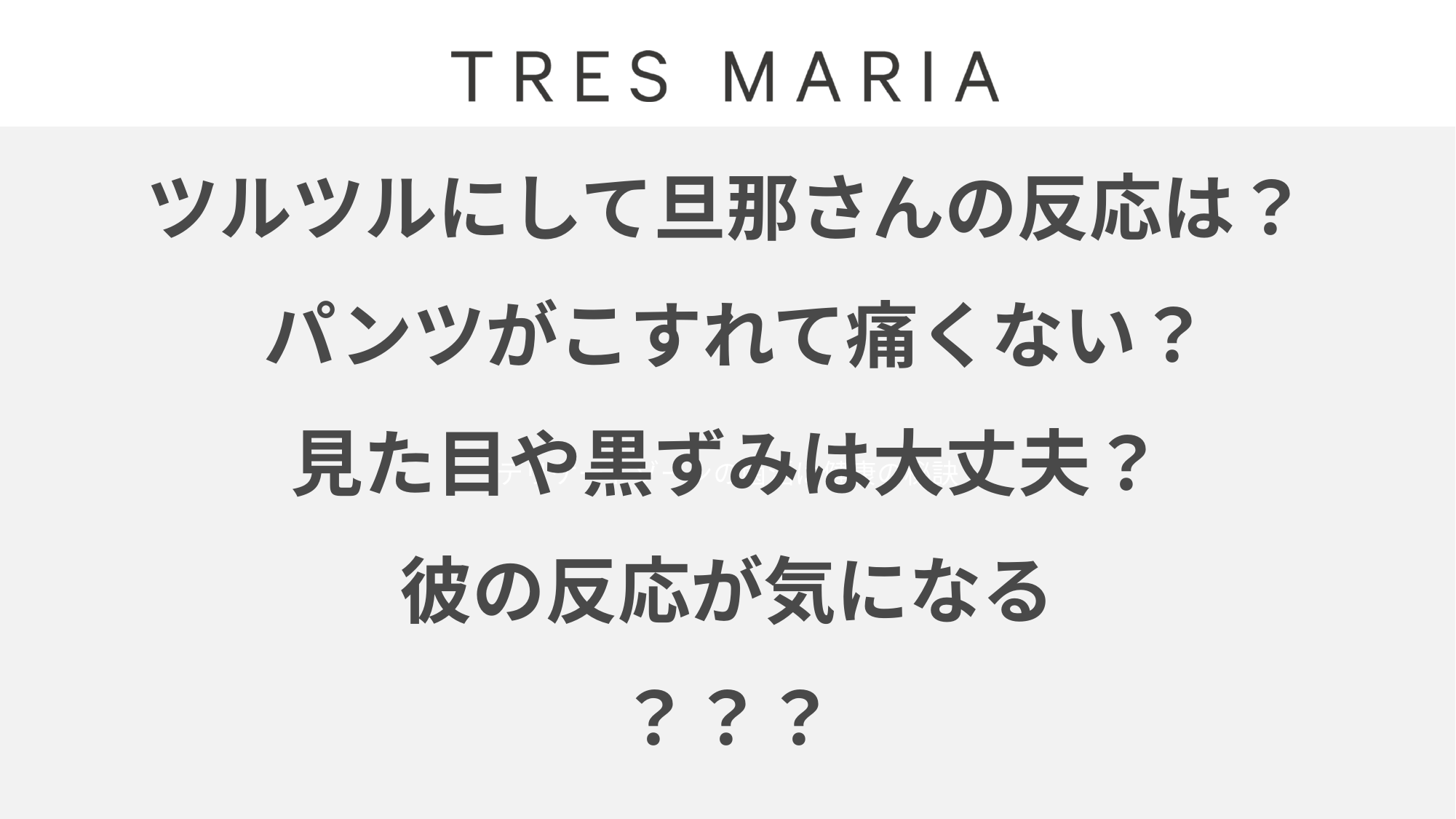

デリケートゾーンの菌活は健康の秘訣
# ツルツルにして旦那さんの反応は？
パンツがこすれて痛くない？
見た目や黒ずみは大丈夫？
彼の反応が気になる
？？？